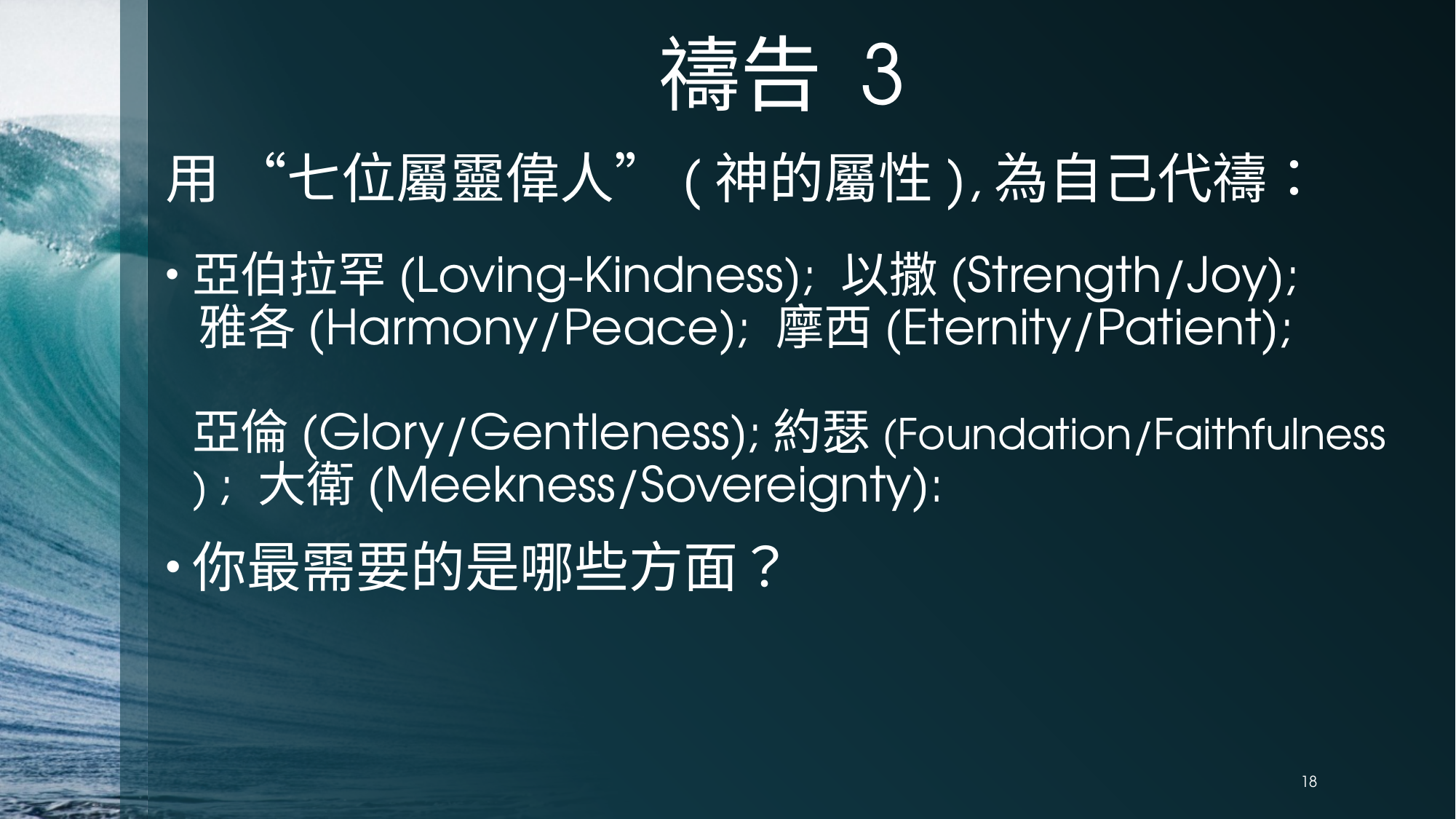

# 禱告 3
用 “七位屬靈偉人”(神的屬性),為自己代禱：

亞伯拉罕(Loving-Kindness); 以撒(Strength/Joy);
  雅各(Harmony/Peace); 摩西(Eternity/Patient);
  亞倫(Glory/Gentleness);約瑟(Foundation/Faithfulness) ; 大衛(Meekness/Sovereignty):
你最需要的是哪些方面？
18